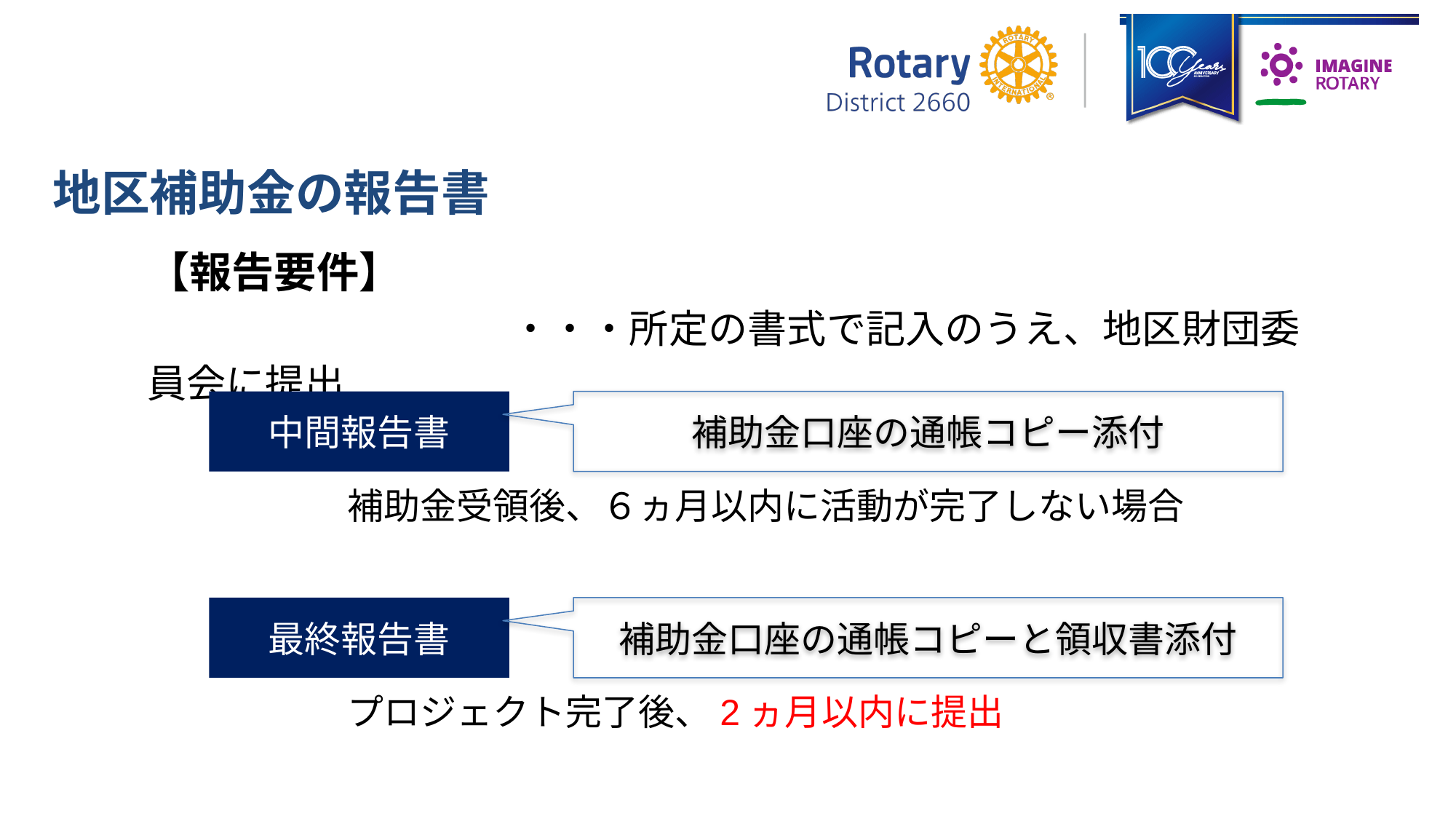

地区補助金の報告書
【報告要件】
　　　　　　　　　　・・・所定の書式で記入のうえ、地区財団委員会に提出
補助金口座の通帳コピー添付
中間報告書
補助金受領後、６ヵ月以内に活動が完了しない場合

最終報告書
補助金口座の通帳コピーと領収書添付
プロジェクト完了後、2ヵ月以内に提出